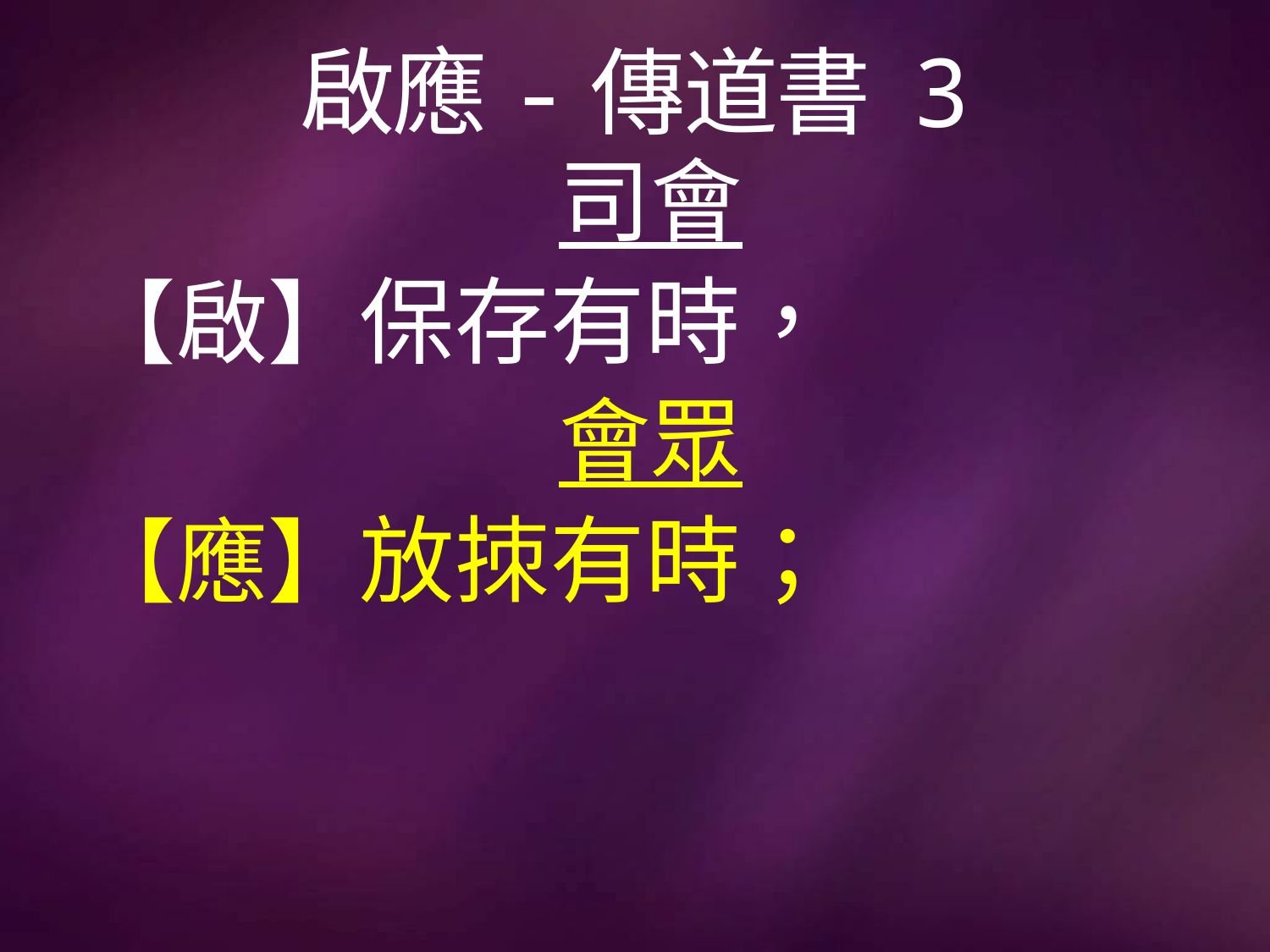

# 啟應-傳道書 3
司會
【啟】保存有時，
會眾
【應】放拺有時；